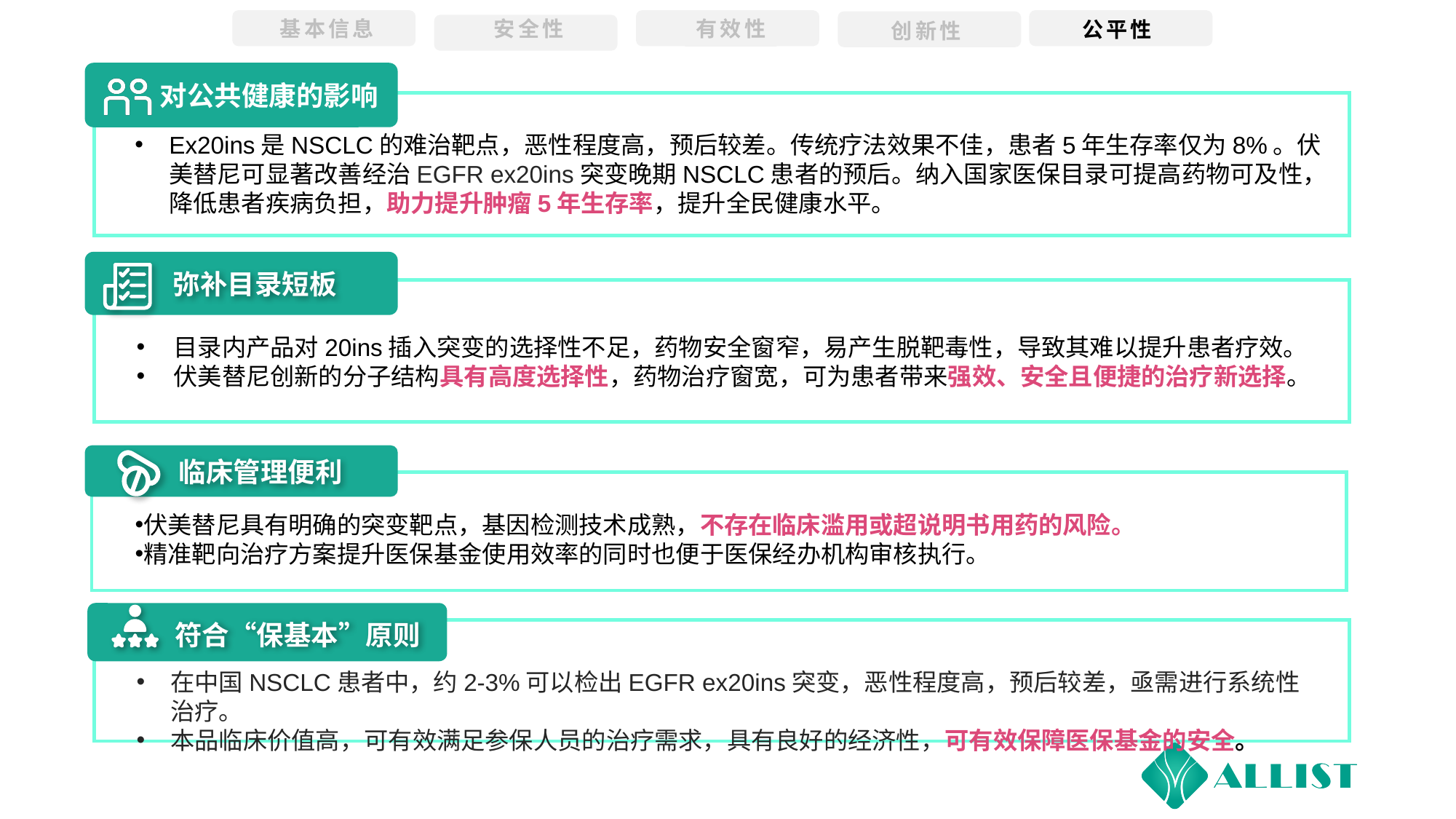

安全性

基本信息
有效性
公平性

创新性

        对公共健康的影响

Ex20ins是NSCLC的难治靶点，恶性程度高，预后较差。传统疗法效果不佳，患者5年生存率仅为8%。伏美替尼可显著改善经治EGFR ex20ins突变晚期NSCLC患者的预后。纳入国家医保目录可提高药物可及性，降低患者疾病负担，助力提升肿瘤5年生存率，提升全民健康水平。

弥补目录短板

  目录内产品对20ins插入突变的选择性不足，药物安全窗窄，易产生脱靶毒性，导致其难以提升患者疗效。
  伏美替尼创新的分子结构具有高度选择性，药物治疗窗宽，可为患者带来强效、安全且便捷的治疗新选择。

临床管理便利

伏美替尼具有明确的突变靶点，基因检测技术成熟，不存在临床滥用或超说明书用药的风险。
精准靶向治疗方案提升医保基金使用效率的同时也便于医保经办机构审核执行。
符合“保基本”原则

在中国NSCLC患者中，约2-3%可以检出EGFR ex20ins突变，恶性程度高，预后较差，亟需进行系统性治疗。
本品临床价值高，可有效满足参保人员的治疗需求，具有良好的经济性，可有效保障医保基金的安全。